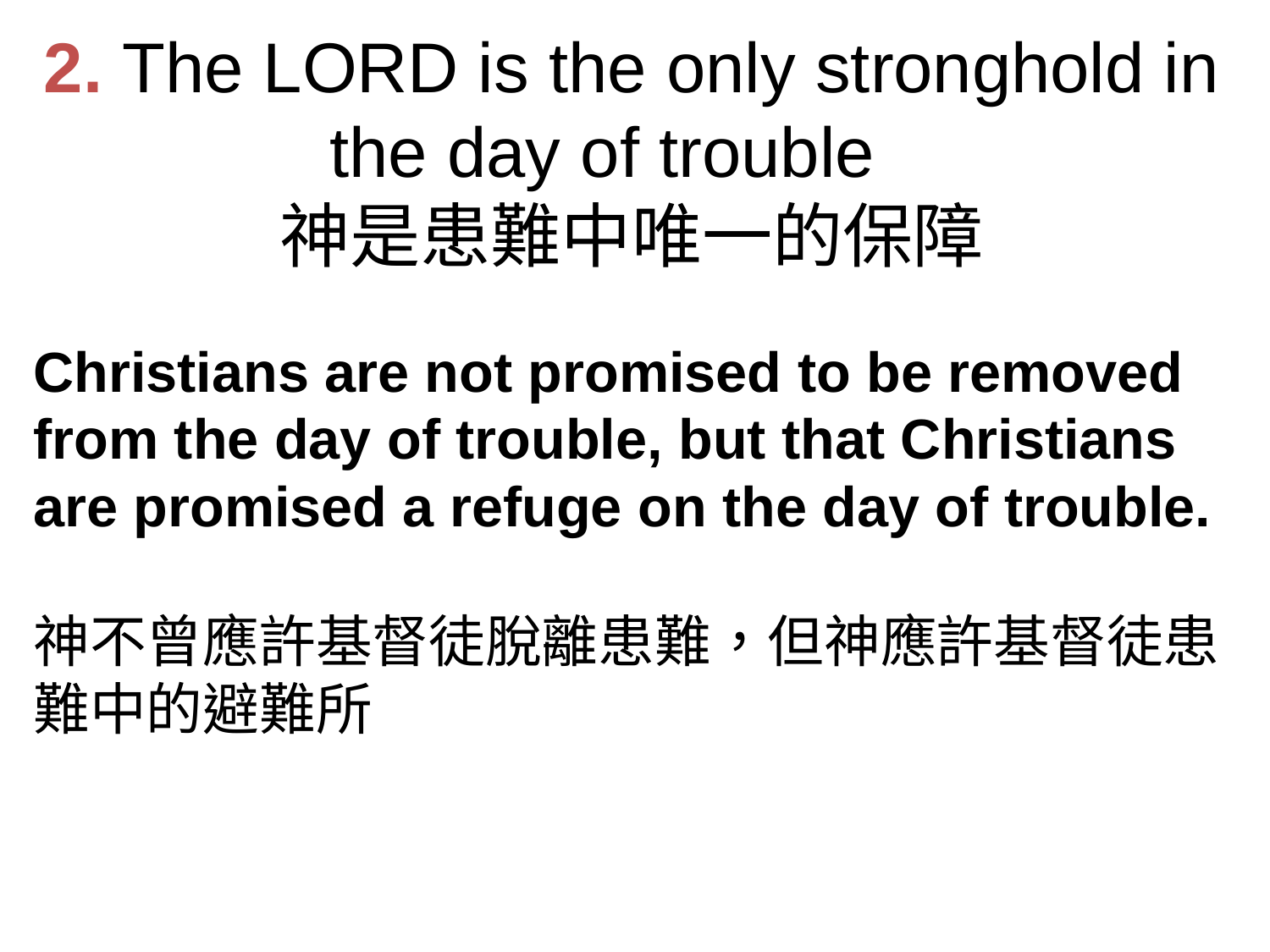

2. The LORD is the only stronghold in the day of trouble
神是患難中唯一的保障

Christians are not promised to be removed from the day of trouble, but that Christians are promised a refuge on the day of trouble.

神不曾應許基督徒脫離患難，但神應許基督徒患難中的避難所